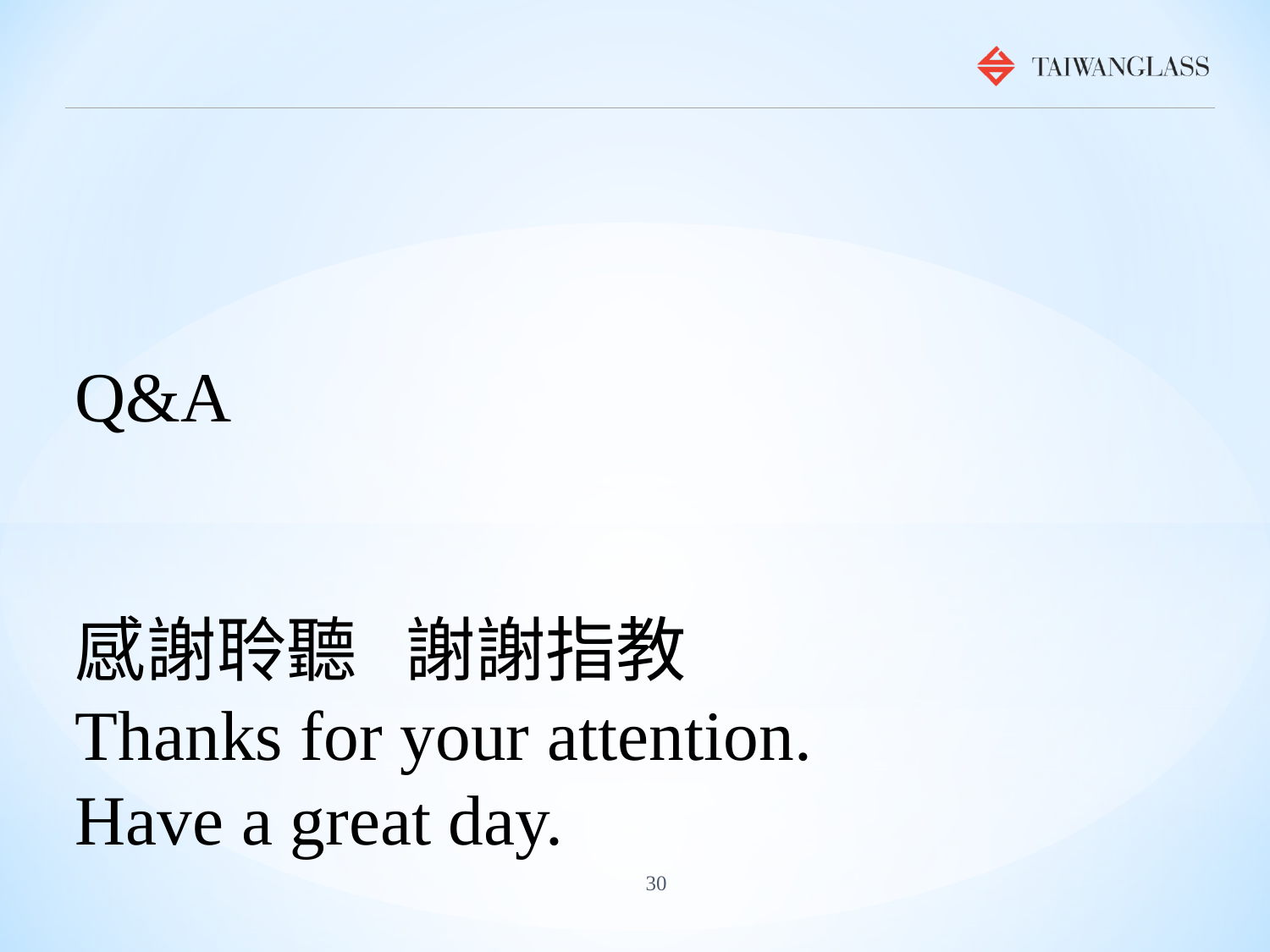

#

Q&A

感謝聆聽   謝謝指教
Thanks for your attention.
Have a great day.
30